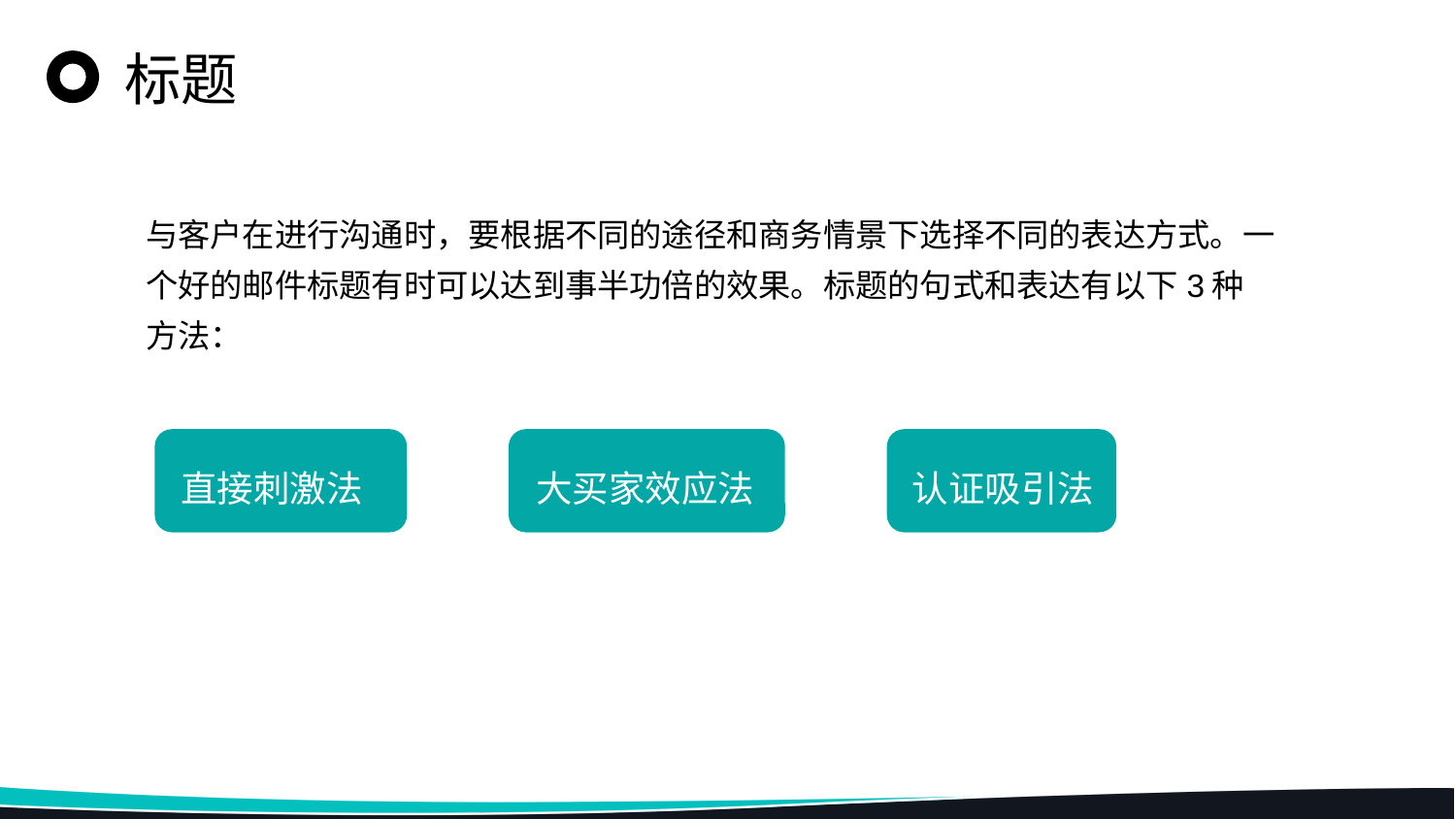

标题
与客户在进行沟通时，要根据不同的途径和商务情景下选择不同的表达方式。一个好的邮件标题有时可以达到事半功倍的效果。标题的句式和表达有以下3种方法：

直接刺激法

大买家效应法

认证吸引法